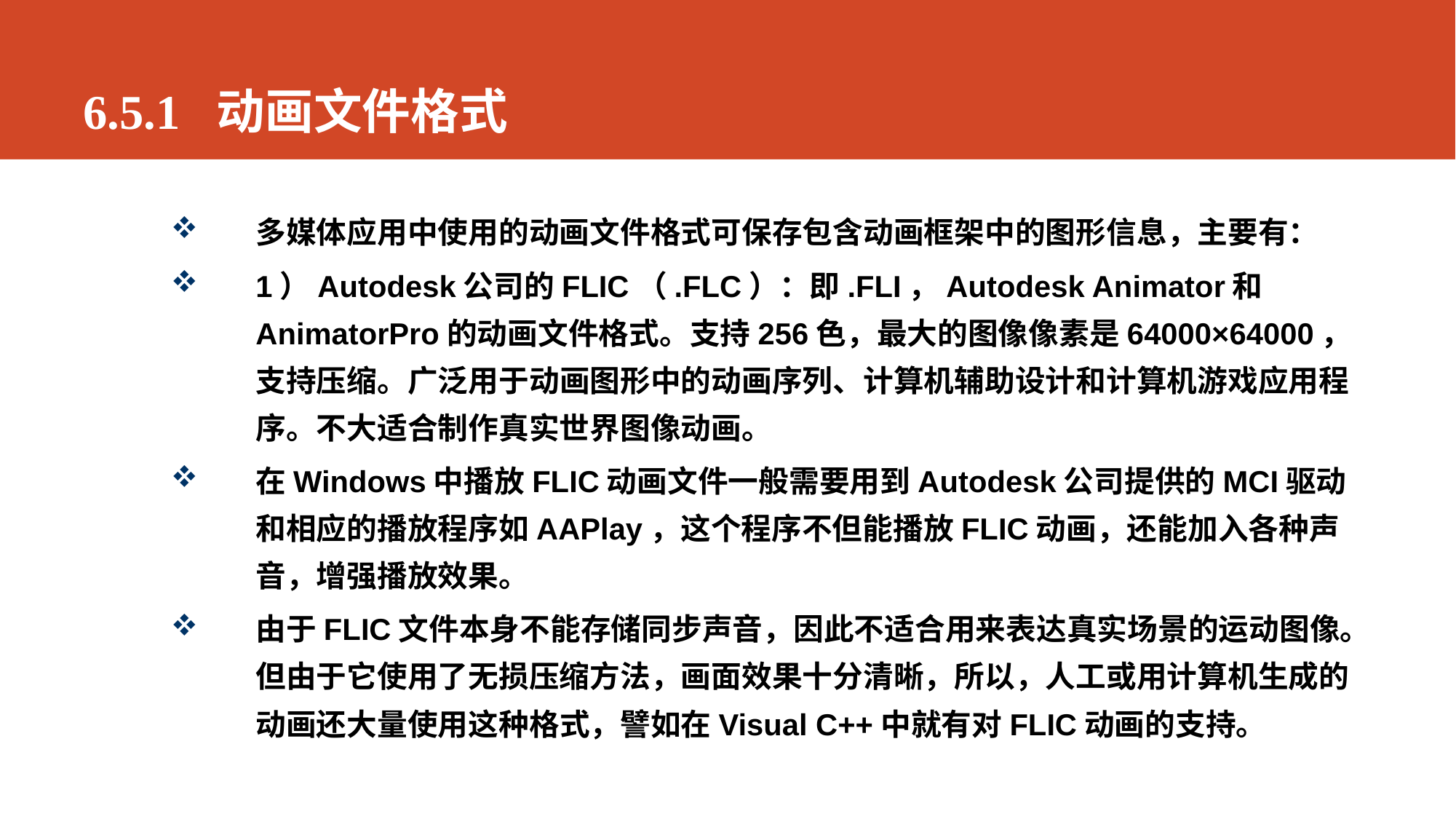

# 6.5.1  动画文件格式
多媒体应用中使用的动画文件格式可保存包含动画框架中的图形信息，主要有：
1）Autodesk公司的FLIC（.FLC）：即.FLI，Autodesk Animator和AnimatorPro的动画文件格式。支持256色，最大的图像像素是64000×64000，支持压缩。广泛用于动画图形中的动画序列、计算机辅助设计和计算机游戏应用程序。不大适合制作真实世界图像动画。
在Windows中播放FLIC动画文件一般需要用到Autodesk公司提供的MCI驱动和相应的播放程序如AAPlay，这个程序不但能播放FLIC动画，还能加入各种声音，增强播放效果。
由于FLIC文件本身不能存储同步声音，因此不适合用来表达真实场景的运动图像。但由于它使用了无损压缩方法，画面效果十分清晰，所以，人工或用计算机生成的动画还大量使用这种格式，譬如在Visual C++中就有对FLIC动画的支持。